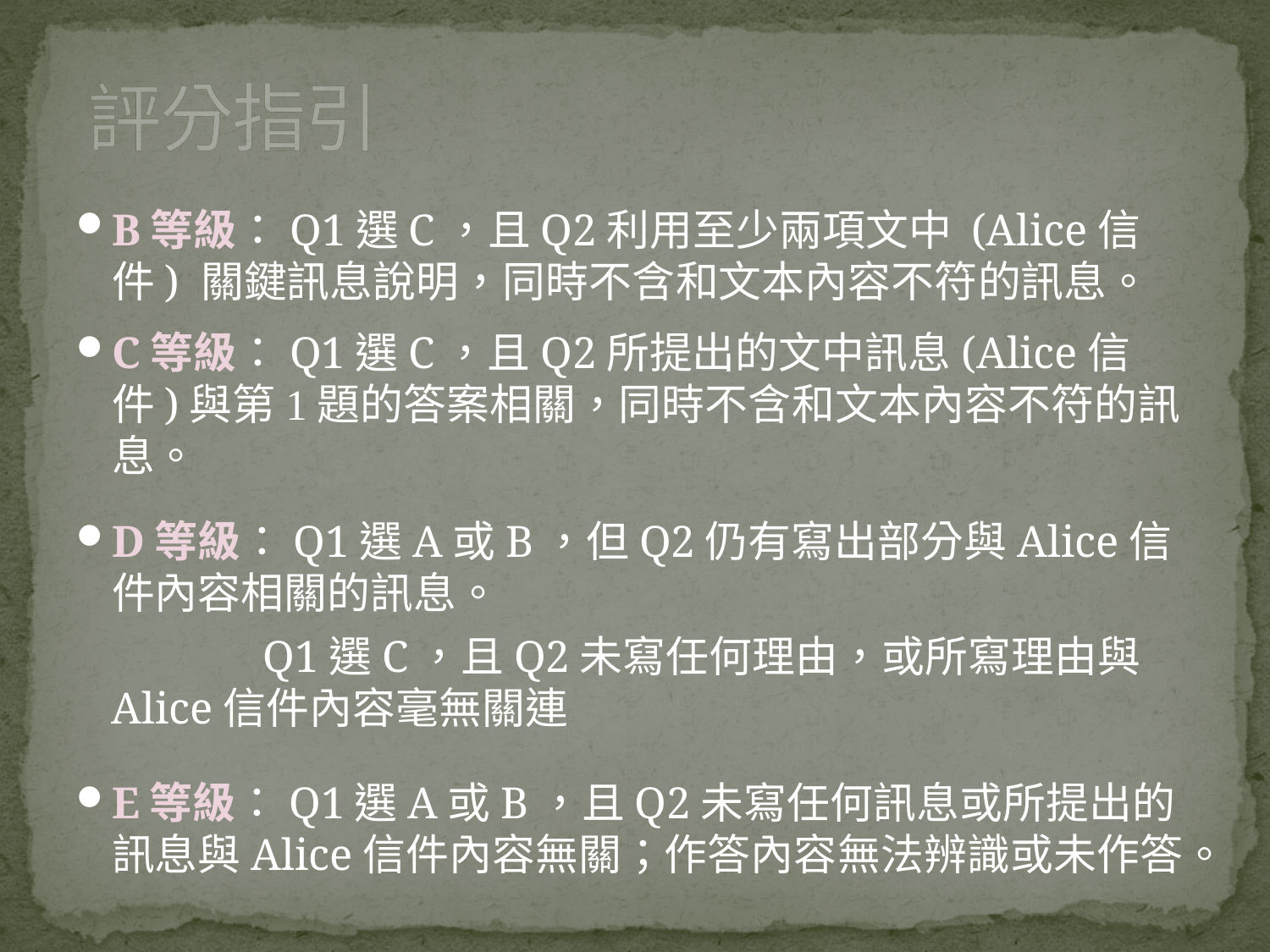

# 評分指引
B等級：Q1選C，且Q2利用至少兩項文中 (Alice信件) 關鍵訊息說明，同時不含和文本內容不符的訊息。
C等級：Q1選C，且Q2所提出的文中訊息(Alice信件)與第1題的答案相關，同時不含和文本內容不符的訊息。
D等級：Q1選A或B，但Q2仍有寫出部分與Alice信件內容相關的訊息。
Q1選C，且Q2未寫任何理由，或所寫理由與Alice信件內容毫無關連
E等級：Q1選A或B，且Q2未寫任何訊息或所提出的訊息與Alice信件內容無關；作答內容無法辨識或未作答。